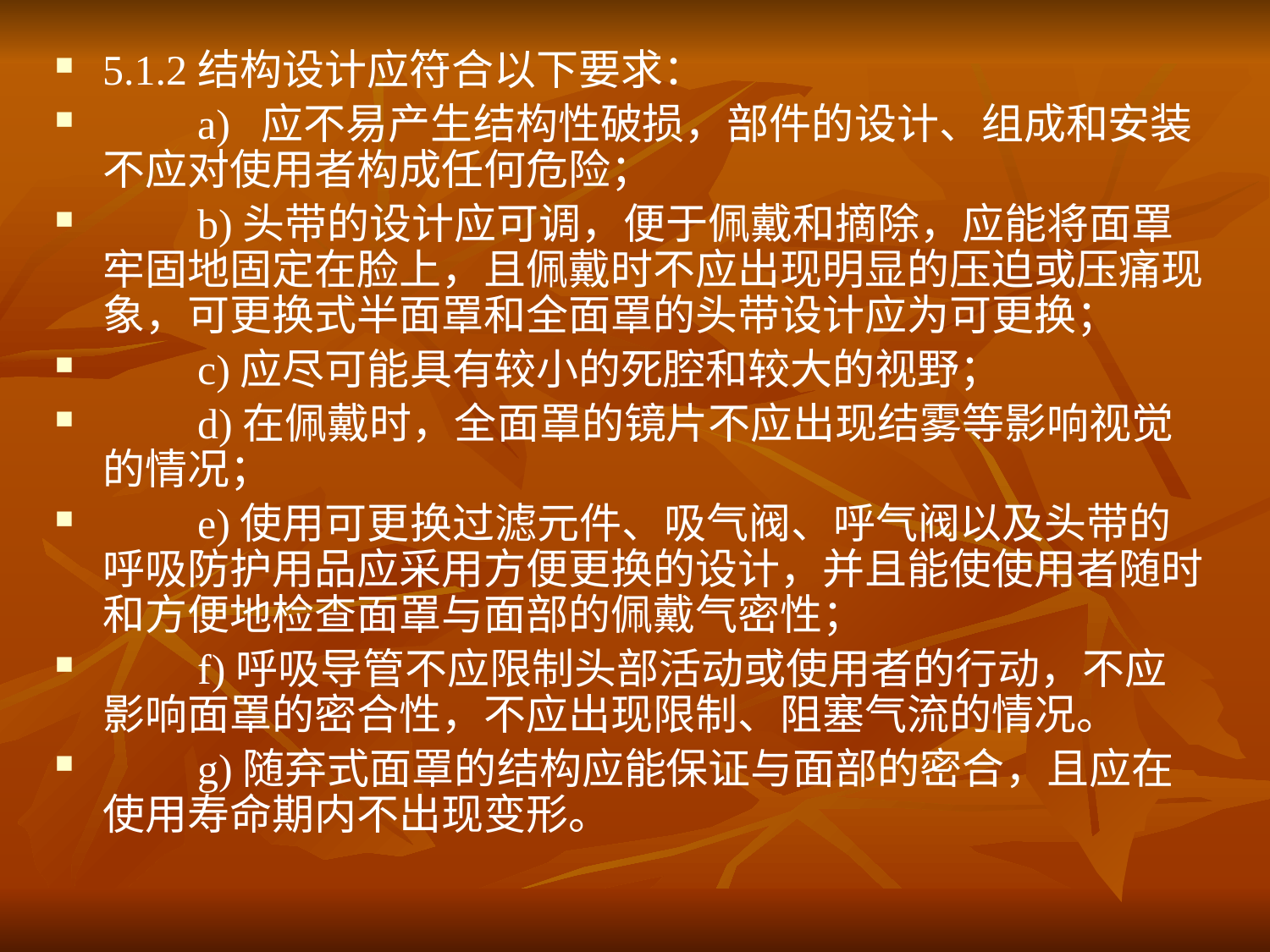

5.1.2结构设计应符合以下要求：
　　a)  应不易产生结构性破损，部件的设计、组成和安装不应对使用者构成任何危险；
　　b)头带的设计应可调，便于佩戴和摘除，应能将面罩牢固地固定在脸上，且佩戴时不应出现明显的压迫或压痛现象，可更换式半面罩和全面罩的头带设计应为可更换；
　　c)应尽可能具有较小的死腔和较大的视野；
　　d)在佩戴时，全面罩的镜片不应出现结雾等影响视觉的情况；
　　e)使用可更换过滤元件、吸气阀、呼气阀以及头带的呼吸防护用品应采用方便更换的设计，并且能使使用者随时和方便地检查面罩与面部的佩戴气密性；
　　f)呼吸导管不应限制头部活动或使用者的行动，不应影响面罩的密合性，不应出现限制、阻塞气流的情况。
　　g)随弃式面罩的结构应能保证与面部的密合，且应在使用寿命期内不出现变形。